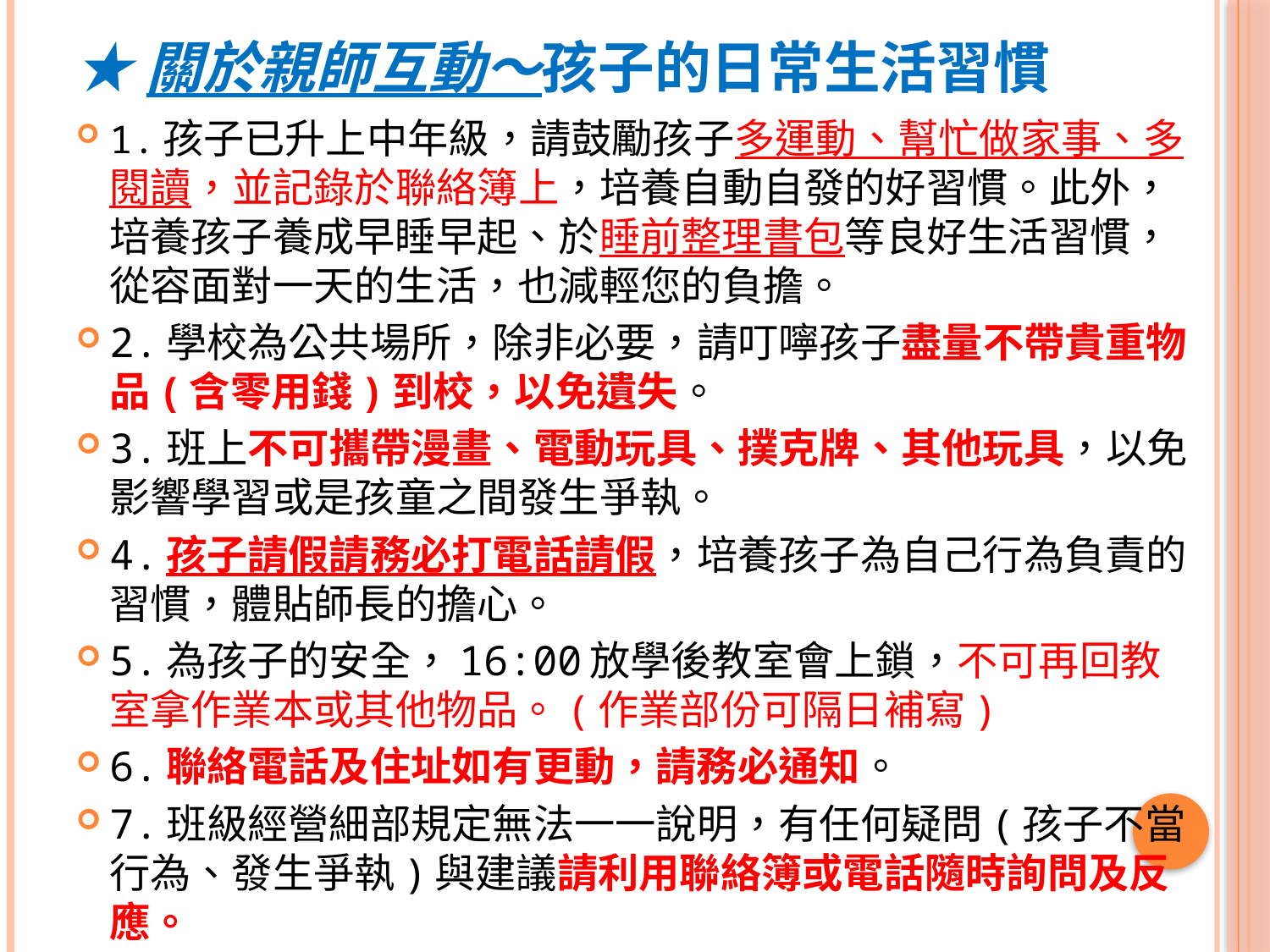

# ★關於親師互動～孩子的日常生活習慣
1.孩子已升上中年級，請鼓勵孩子多運動、幫忙做家事、多閱讀，並記錄於聯絡簿上，培養自動自發的好習慣。此外，培養孩子養成早睡早起、於睡前整理書包等良好生活習慣，從容面對一天的生活，也減輕您的負擔。
2.學校為公共場所，除非必要，請叮嚀孩子盡量不帶貴重物品(含零用錢)到校，以免遺失。
3.班上不可攜帶漫畫、電動玩具、撲克牌、其他玩具，以免影響學習或是孩童之間發生爭執。
4.孩子請假請務必打電話請假，培養孩子為自己行為負責的習慣，體貼師長的擔心。
5.為孩子的安全，16:00放學後教室會上鎖，不可再回教室拿作業本或其他物品。(作業部份可隔日補寫)
6.聯絡電話及住址如有更動，請務必通知。
7.班級經營細部規定無法一一說明，有任何疑問(孩子不當行為、發生爭執)與建議請利用聯絡簿或電話隨時詢問及反應。